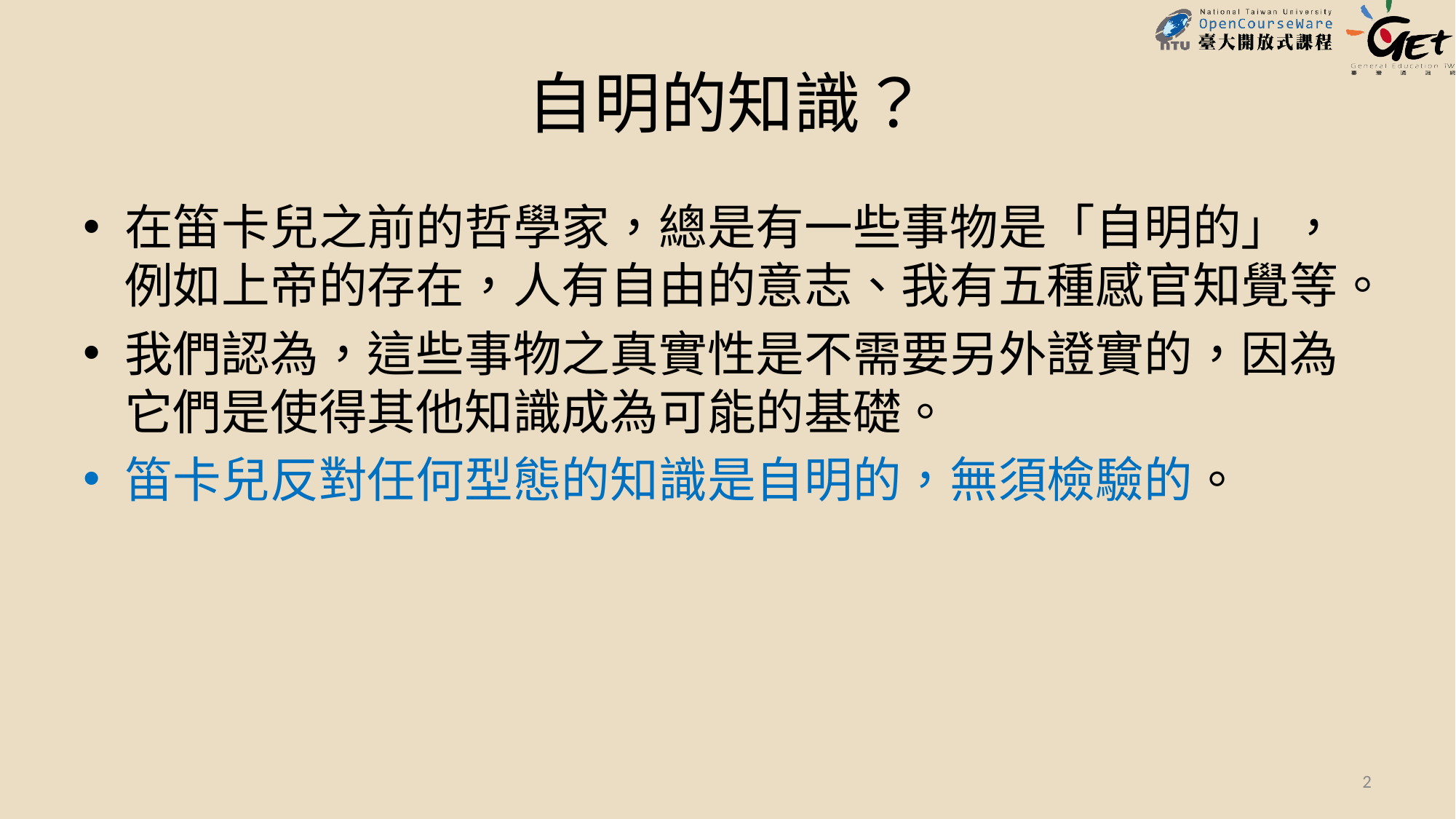

# 自明的知識？
在笛卡兒之前的哲學家，總是有一些事物是「自明的」，例如上帝的存在，人有自由的意志、我有五種感官知覺等。
我們認為，這些事物之真實性是不需要另外證實的，因為它們是使得其他知識成為可能的基礎。
笛卡兒反對任何型態的知識是自明的，無須檢驗的。
2